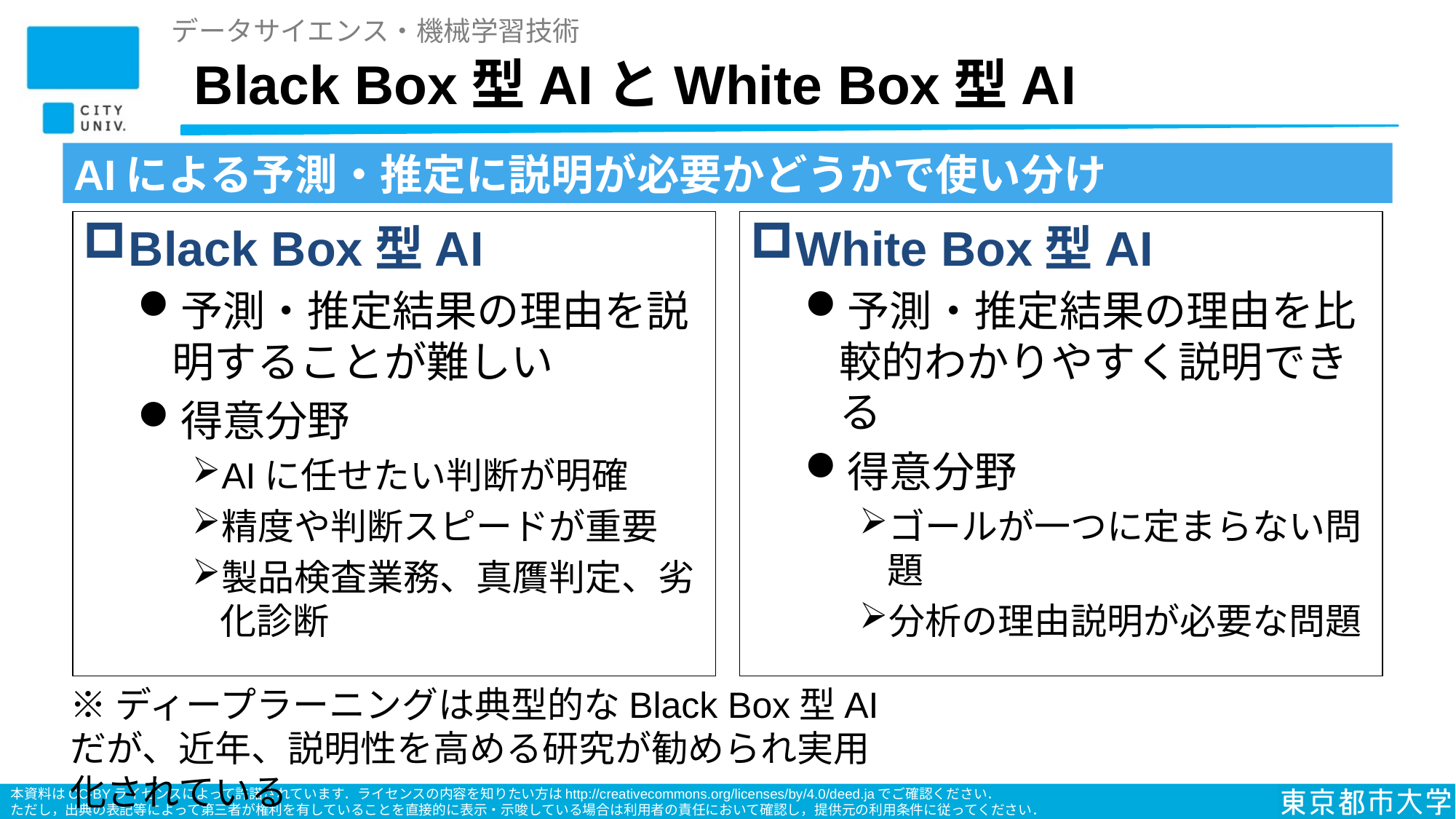

データサイエンス・機械学習技術
# Black Box型AIとWhite Box型AI
AIによる予測・推定に説明が必要かどうかで使い分け
Black Box型AI
予測・推定結果の理由を説明することが難しい
得意分野
AIに任せたい判断が明確
精度や判断スピードが重要
製品検査業務、真贋判定、劣化診断
White Box型AI
予測・推定結果の理由を比較的わかりやすく説明できる
得意分野
ゴールが一つに定まらない問題
分析の理由説明が必要な問題

※ディープラーニングは典型的なBlack Box型AIだが、近年、説明性を高める研究が勧められ実用化されている